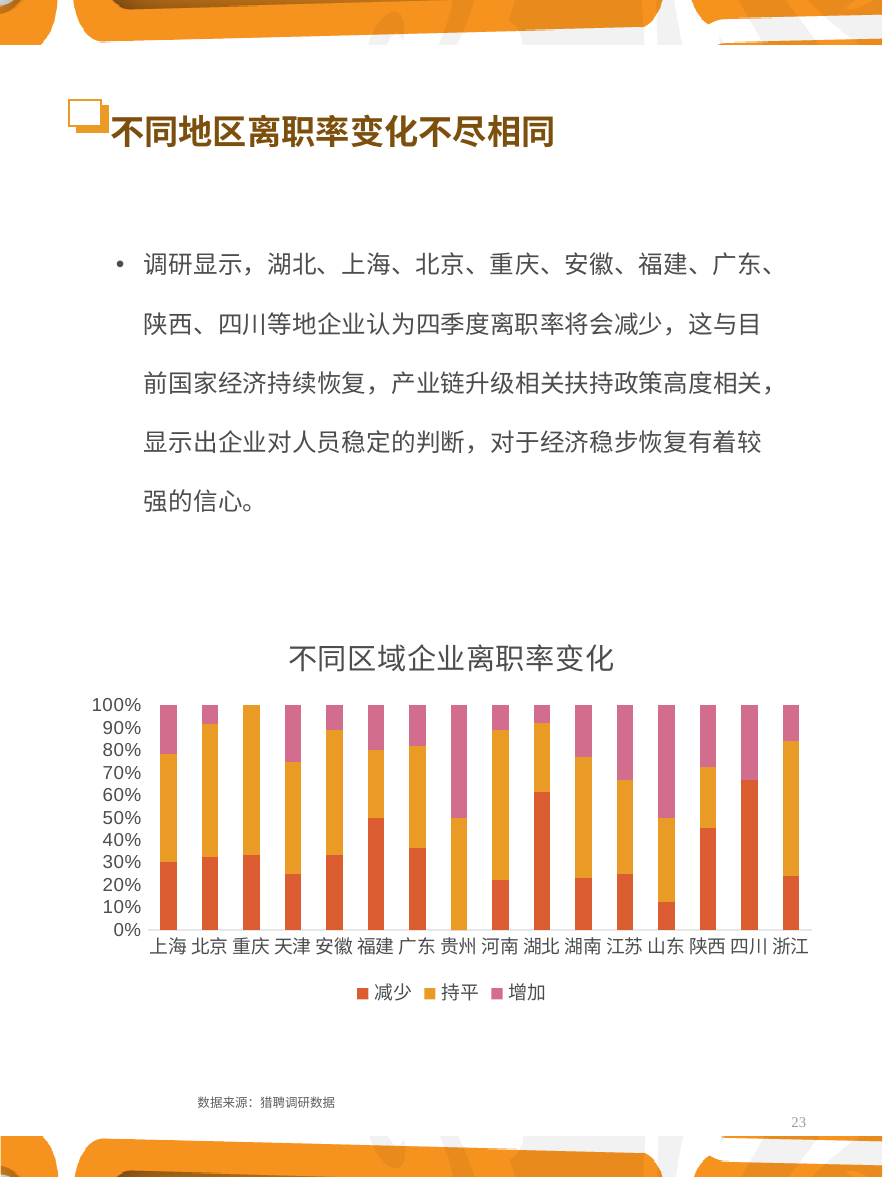

# 不同地区离职率变化不尽相同

调研显示，湖北、上海、北京、重庆、安徽、福建、广东、陕西、四川等地企业认为四季度离职率将会减少，这与目前国家经济持续恢复，产业链升级相关扶持政策高度相关，显示出企业对人员稳定的判断，对于经济稳步恢复有着较强的信心。

### Chart: 不同区域企业离职率变化

| Category | 减少 | 持平 | 增加 |
|---|---|---|---|
| 上海 | 0.04336734693877551 | 0.06887755102040816 | 0.030612244897959183 |
| 北京 | 0.030612244897959183 | 0.05612244897959184 | 0.007653061224489796 |
| 重庆 | 0.002551020408163265 | 0.00510204081632653 | 0.0 |
| 天津 | 0.007653061224489796 | 0.015306122448979591 | 0.007653061224489796 |
| 安徽 | 0.007653061224489796 | 0.012755102040816327 | 0.002551020408163265 |
| 福建 | 0.025510204081632654 | 0.015306122448979591 | 0.01020408163265306 |
| 广东 | 0.11989795918367346 | 0.15051020408163265 | 0.058673469387755105 |
| 贵州 | 0.0 | 0.00510204081632653 | 0.00510204081632653 |
| 河南 | 0.00510204081632653 | 0.015306122448979591 | 0.002551020408163265 |
| 湖北 | 0.02040816326530612 | 0.01020408163265306 | 0.002551020408163265 |
| 湖南 | 0.007653061224489796 | 0.017857142857142856 | 0.007653061224489796 |
| 江苏 | 0.015306122448979591 | 0.025510204081632654 | 0.02040816326530612 |
| 山东 | 0.002551020408163265 | 0.007653061224489796 | 0.01020408163265306 |
| 陕西 | 0.012755102040816327 | 0.007653061224489796 | 0.007653061224489796 |
| 四川 | 0.00510204081632653 | 0.0 | 0.002551020408163265 |
| 浙江 | 0.015306122448979591 | 0.03826530612244898 | 0.01020408163265306 |
数据来源：猎聘调研数据
23